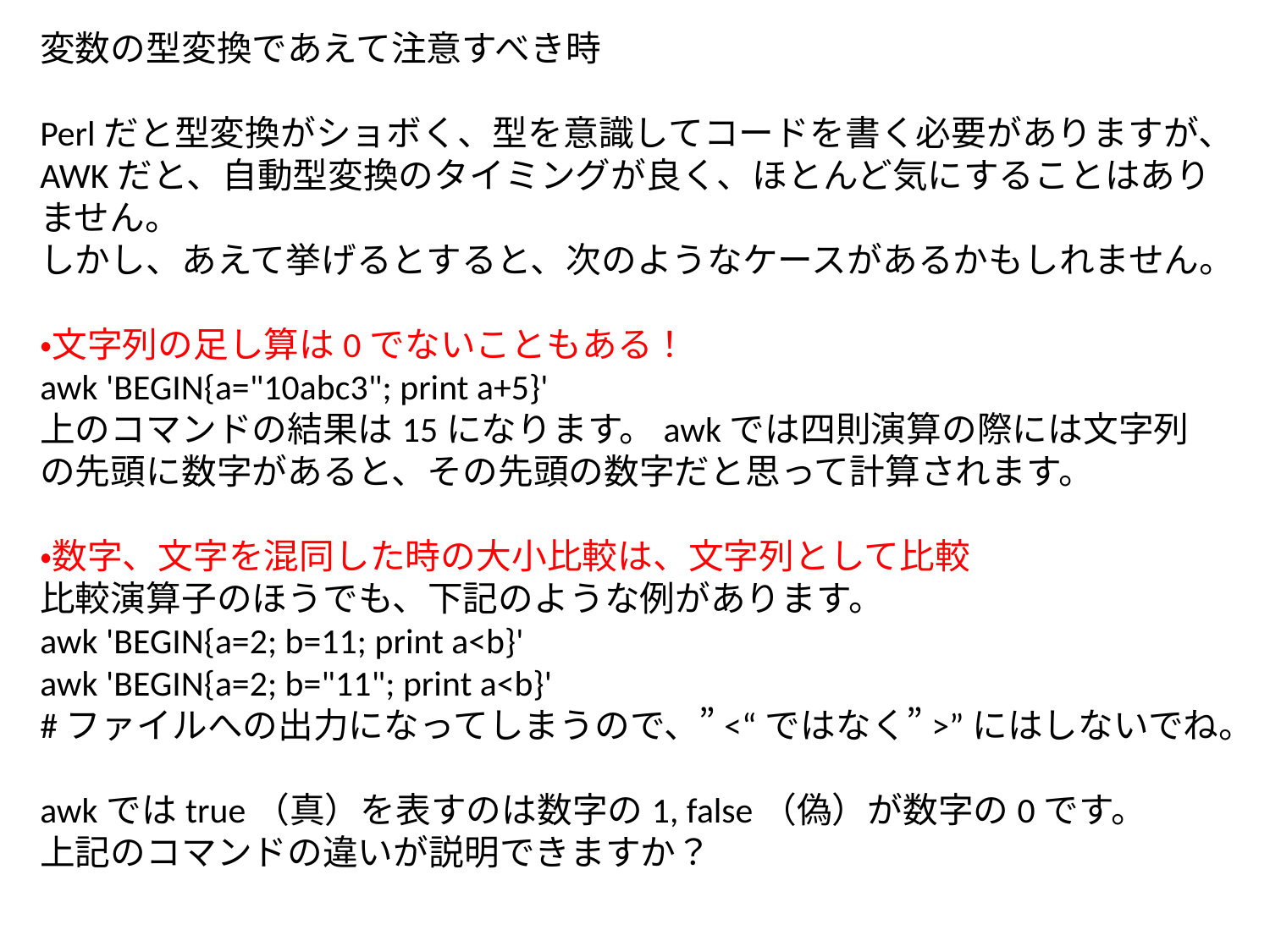

変数の型変換であえて注意すべき時

Perlだと型変換がショボく、型を意識してコードを書く必要がありますが、AWKだと、自動型変換のタイミングが良く、ほとんど気にすることはありません。
しかし、あえて挙げるとすると、次のようなケースがあるかもしれません。

・文字列の足し算は0でないこともある！
awk 'BEGIN{a="10abc3"; print a+5}'
上のコマンドの結果は15になります。awkでは四則演算の際には文字列の先頭に数字があると、その先頭の数字だと思って計算されます。

・数字、文字を混同した時の大小比較は、文字列として比較
比較演算子のほうでも、下記のような例があります。
awk 'BEGIN{a=2; b=11; print a<b}'
awk 'BEGIN{a=2; b="11"; print a<b}'
#ファイルへの出力になってしまうので、”<“ではなく”>”にはしないでね。

awkではtrue（真）を表すのは数字の1, false（偽）が数字の0です。
上記のコマンドの違いが説明できますか？